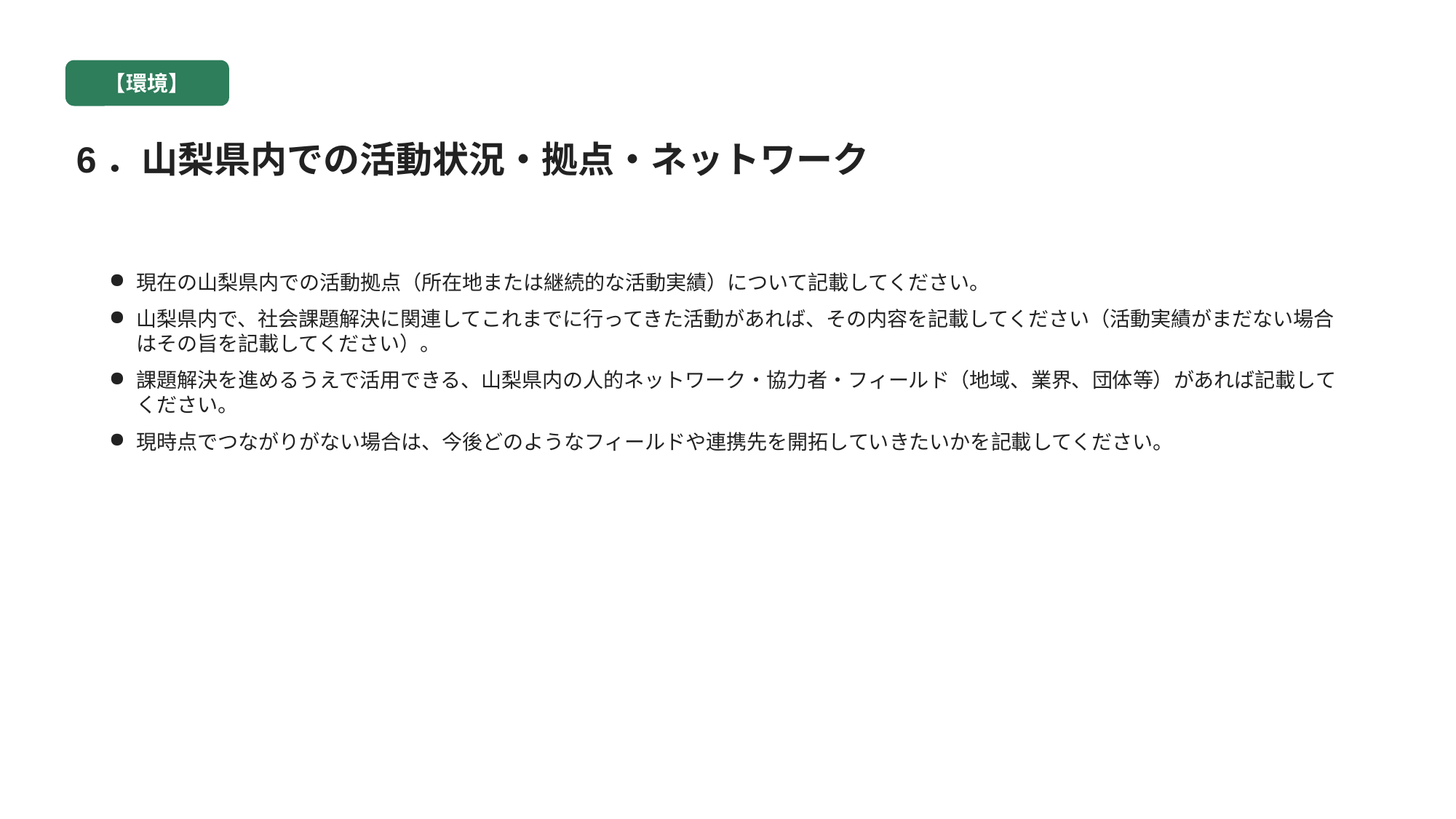

【環境】
6．山梨県内での活動状況・拠点・ネットワーク
現在の山梨県内での活動拠点（所在地または継続的な活動実績）について記載してください。
山梨県内で、社会課題解決に関連してこれまでに行ってきた活動があれば、その内容を記載してください（活動実績がまだない場合はその旨を記載してください）。
課題解決を進めるうえで活用できる、山梨県内の人的ネットワーク・協力者・フィールド（地域、業界、団体等）があれば記載してください。
現時点でつながりがない場合は、今後どのようなフィールドや連携先を開拓していきたいかを記載してください。